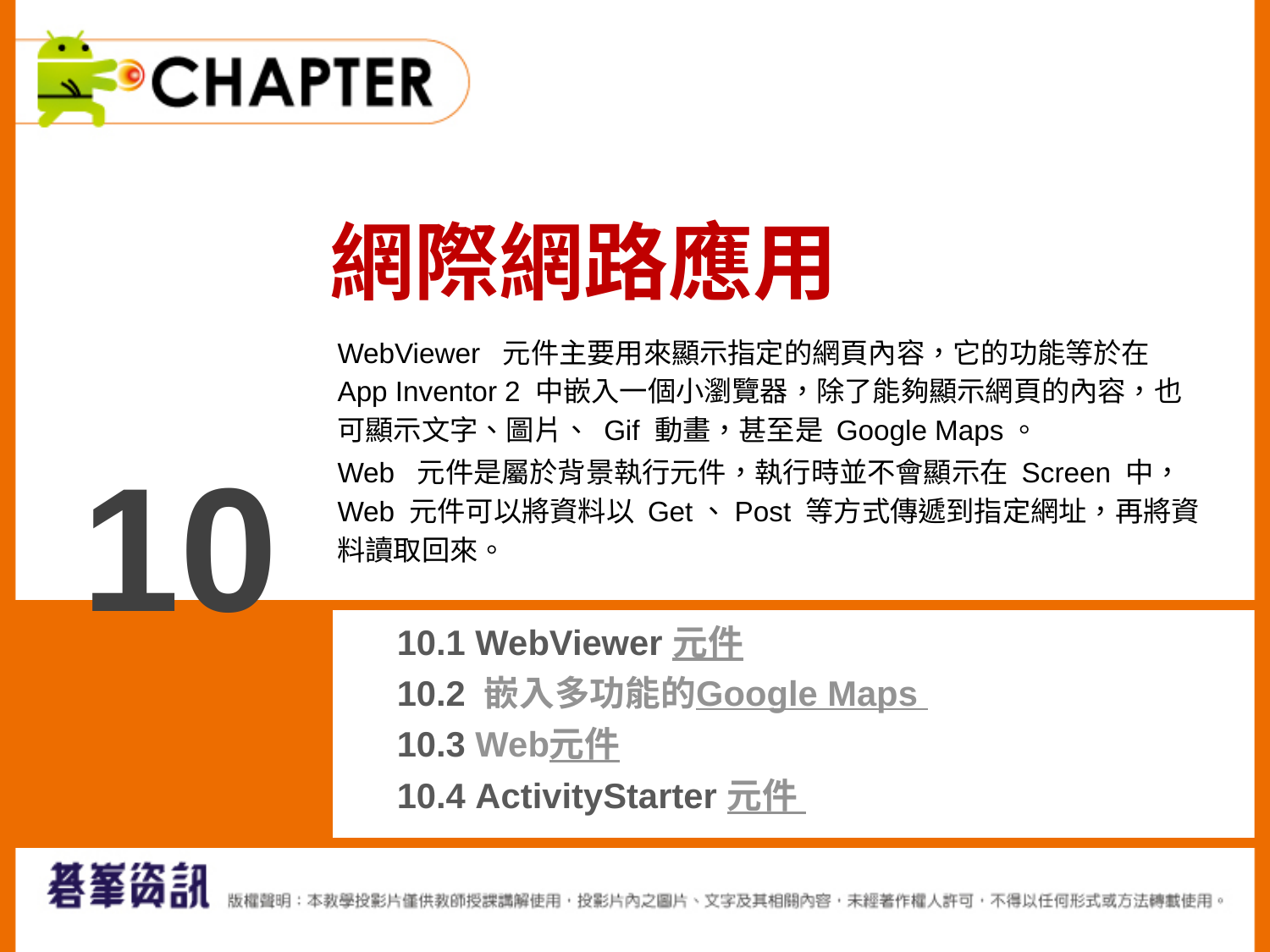

網際網路應用
WebViewer  元件主要用來顯示指定的網頁內容，它的功能等於在 App Inventor 2 中嵌入一個小瀏覽器，除了能夠顯示網頁的內容，也可顯示文字、圖片、 Gif 動畫，甚至是 Google Maps。
Web  元件是屬於背景執行元件，執行時並不會顯示在 Screen 中，Web 元件可以將資料以 Get、Post 等方式傳遞到指定網址，再將資料讀取回來。
10
10.1 WebViewer 元件
10.2 嵌入多功能的Google Maps
10.3 Web元件
10.4 ActivityStarter 元件